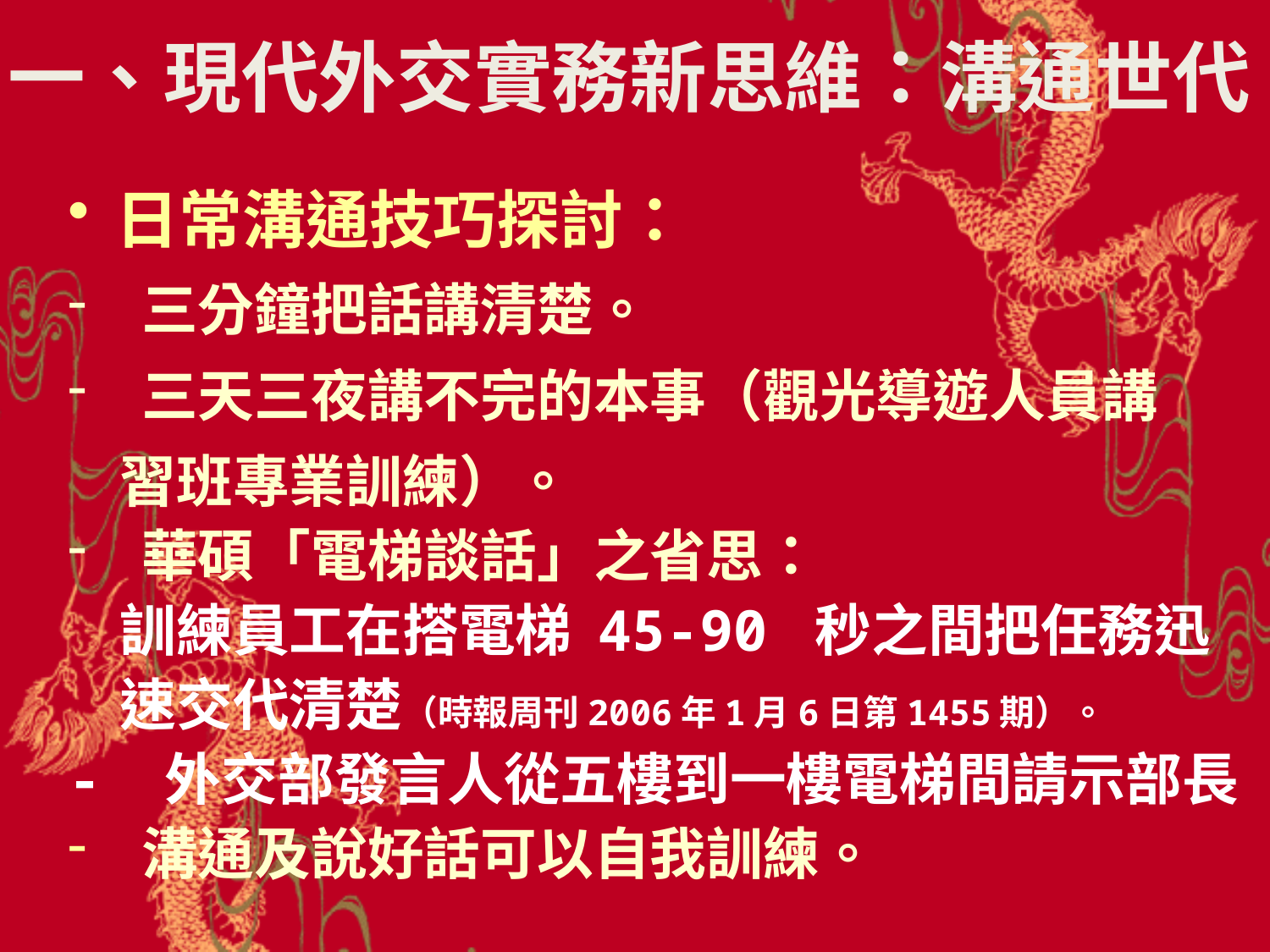

# 一、現代外交實務新思維：溝通世代
日常溝通技巧探討：
 三分鐘把話講清楚。
 三天三夜講不完的本事（觀光導遊人員講
   習班專業訓練）。
 華碩「電梯談話」之省思：
   訓練員工在搭電梯 45-90 秒之間把任務迅
   速交代清楚（時報周刊2006年1月6日第1455期）。
-  外交部發言人從五樓到一樓電梯間請示部長
 溝通及說好話可以自我訓練。